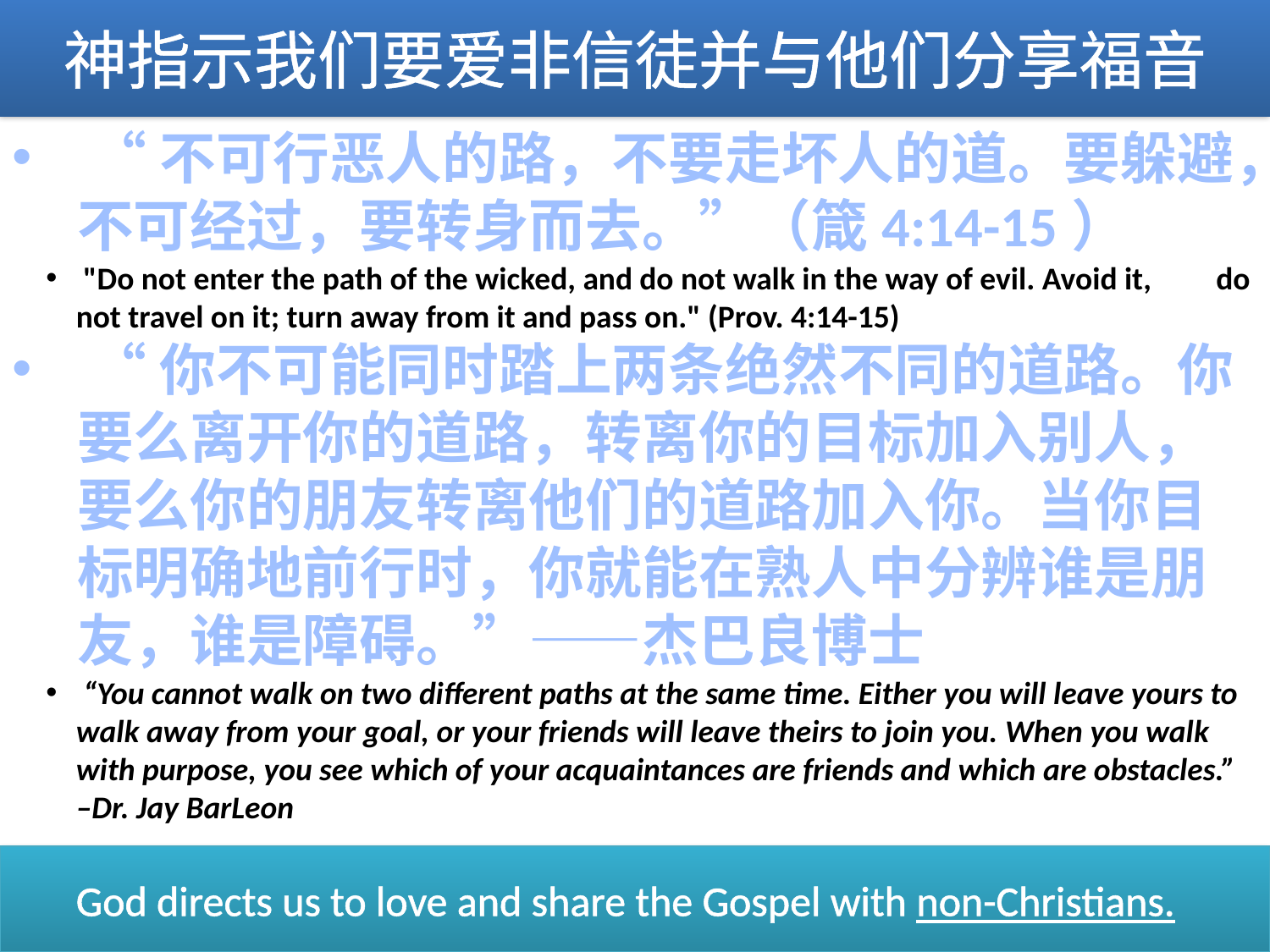

神指示我们要爱非信徒并与他们分享福音
 “不可行恶人的路，不要走坏人的道。要躲避，不可经过，要转身而去。”（箴4:14-15）
 "Do not enter the path of the wicked, and do not walk in the way of evil. Avoid it,         do not travel on it; turn away from it and pass on." (Prov. 4:14-15)
 “你不可能同时踏上两条绝然不同的道路。你要么离开你的道路，转离你的目标加入别人，要么你的朋友转离他们的道路加入你。当你目标明确地前行时，你就能在熟人中分辨谁是朋友，谁是障碍。”——杰巴良博士
 “You cannot walk on two different paths at the same time. Either you will leave yours to walk away from your goal, or your friends will leave theirs to join you. When you walk with purpose, you see which of your acquaintances are friends and which are obstacles.” –Dr. Jay BarLeon
God directs us to love and share the Gospel with non-Christians.